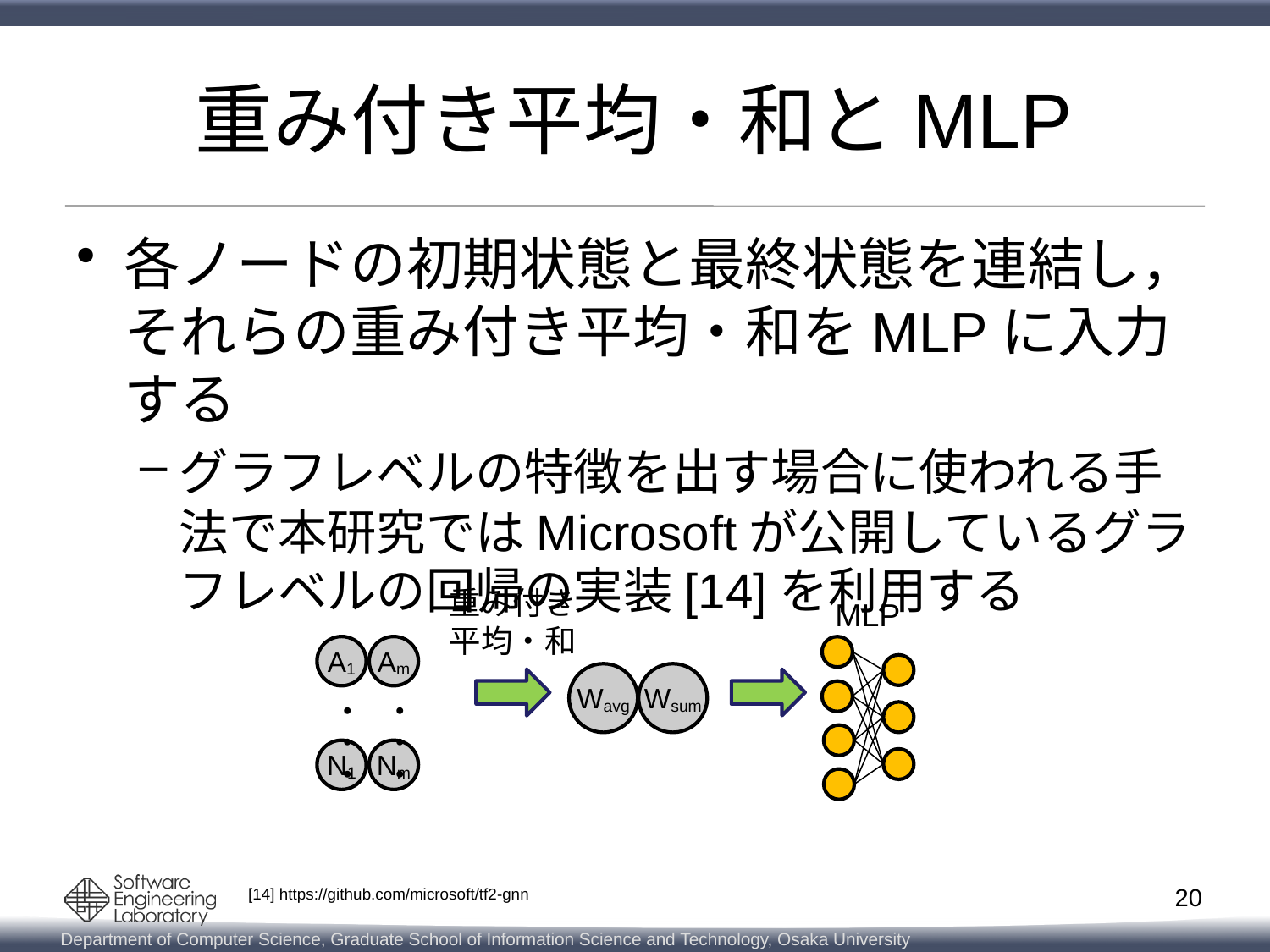

# 重み付き平均・和とMLP
各ノードの初期状態と最終状態を連結し，それらの重み付き平均・和をMLPに入力する
グラフレベルの特徴を出す場合に使われる手法で本研究ではMicrosoftが公開しているグラフレベルの回帰の実装[14]を利用する
重み付き
平均・和
MLP
A1
Am

Wavg
Wsum

・・・
・・・

N1
Nm

20
[14] https://github.com/microsoft/tf2-gnn